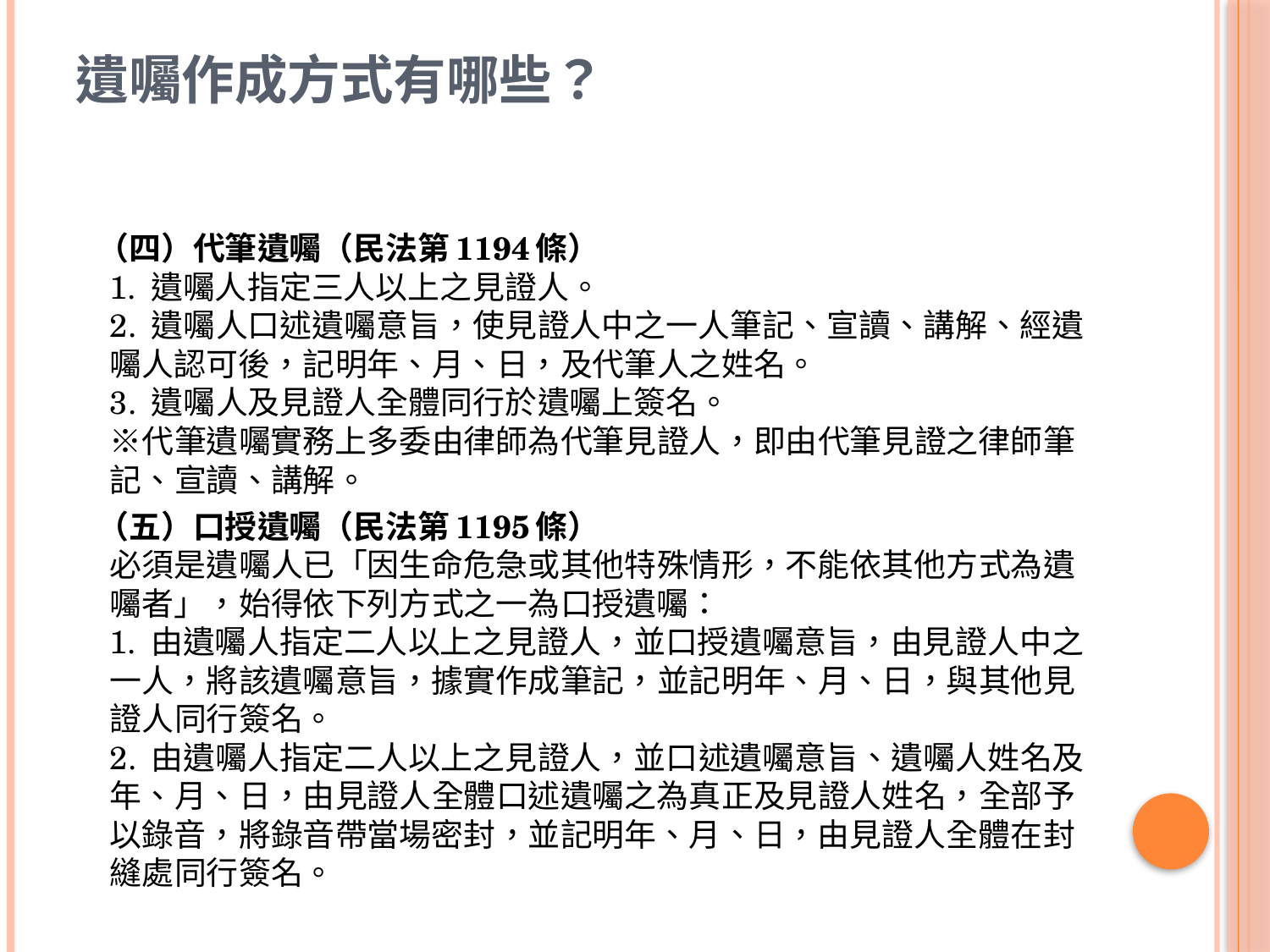

# 遺囑作成方式有哪些？
  （四）代筆遺囑（民法第1194條）
1. 遺囑人指定三人以上之見證人。
2. 遺囑人口述遺囑意旨，使見證人中之一人筆記、宣讀、講解、經遺囑人認可後，記明年、月、日，及代筆人之姓名。
3. 遺囑人及見證人全體同行於遺囑上簽名。
※代筆遺囑實務上多委由律師為代筆見證人，即由代筆見證之律師筆記、宣讀、講解。
  （五）口授遺囑（民法第1195條）
必須是遺囑人已「因生命危急或其他特殊情形，不能依其他方式為遺囑者」，始得依下列方式之一為口授遺囑：
1. 由遺囑人指定二人以上之見證人，並口授遺囑意旨，由見證人中之一人，將該遺囑意旨，據實作成筆記，並記明年、月、日，與其他見證人同行簽名。
2. 由遺囑人指定二人以上之見證人，並口述遺囑意旨、遺囑人姓名及年、月、日，由見證人全體口述遺囑之為真正及見證人姓名，全部予以錄音，將錄音帶當場密封，並記明年、月、日，由見證人全體在封縫處同行簽名。